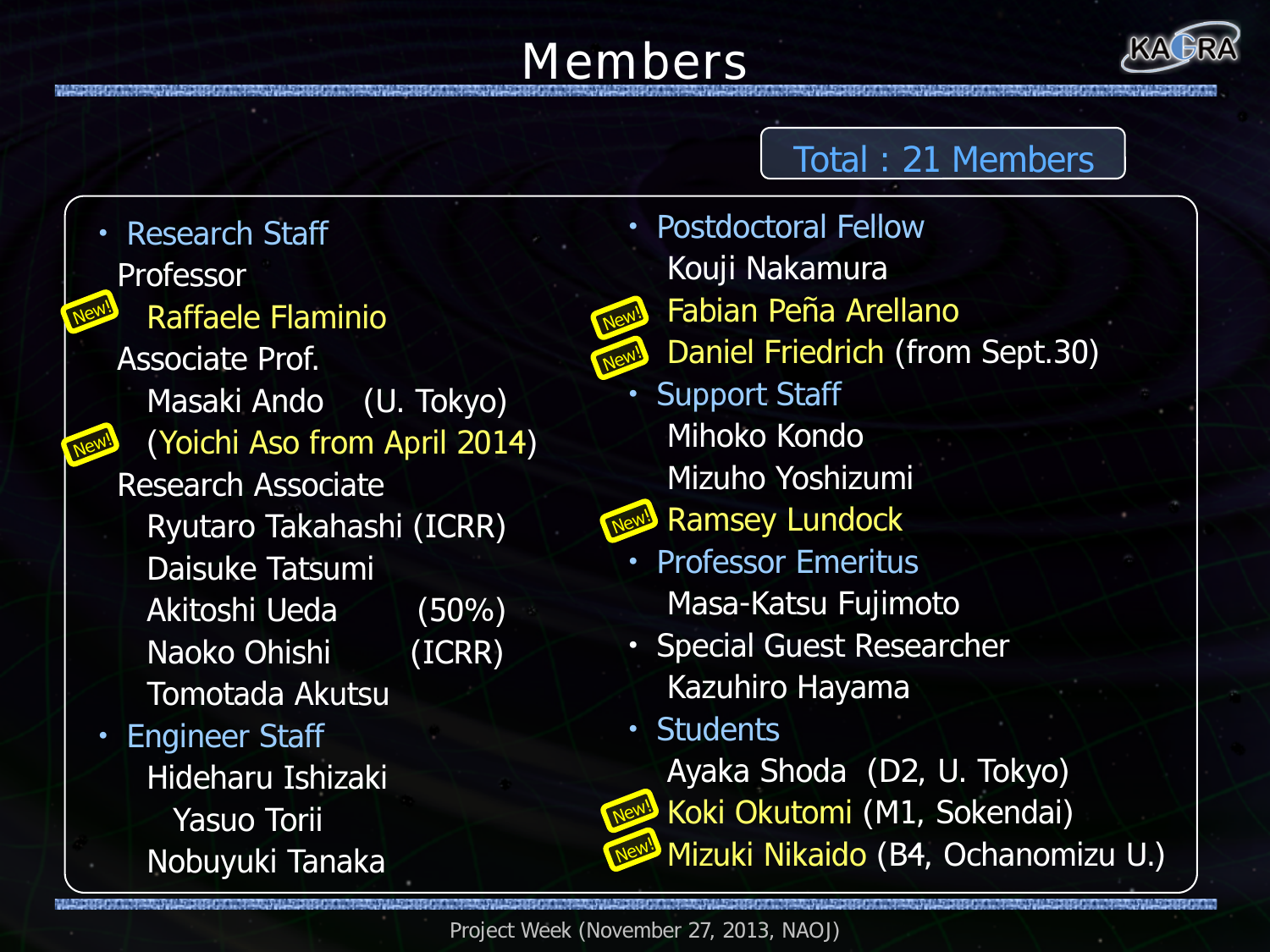

# Members
Total : 21 Members

・Postdoctoral Fellow
     Kouji Nakamura
     Fabian Peña Arellano
     Daniel Friedrich (from Sept.30)
・Support Staff
     Mihoko Kondo
     Mizuho Yoshizumi
     Ramsey Lundock
・Professor Emeritus
     Masa-Katsu Fujimoto
・Special Guest Researcher
     Kazuhiro Hayama
・Students
     Ayaka Shoda  (D2, U. Tokyo)
     Koki Okutomi (M1, Sokendai)
     Mizuki Nikaido (B4, Ochanomizu U.)
・Research Staff
   Professor
      Raffaele Flaminio
   Associate Prof.
      Masaki Ando    (U. Tokyo)
      (Yoichi Aso from April 2014)
   Research Associate
      Ryutaro Takahashi (ICRR)
      Daisuke Tatsumi
      Akitoshi Ueda        (50%)
      Naoko Ohishi        (ICRR)
      Tomotada Akutsu
・Engineer Staff
      Hideharu Ishizaki
　　  Yasuo Torii
      Nobuyuki Tanaka
New!

New!

New!

New!

New!

New!

New!

Project Week (November 27, 2013, NAOJ)